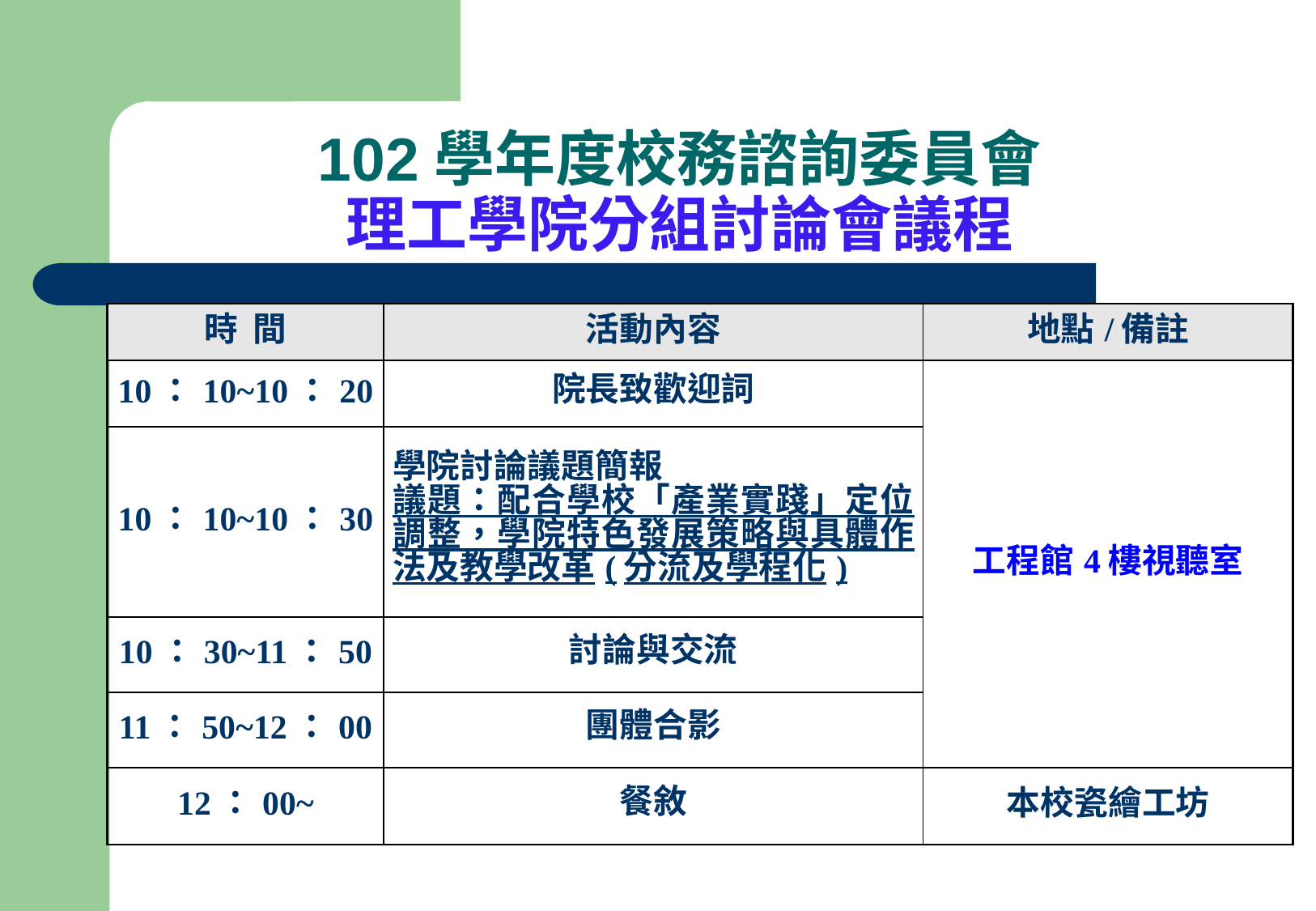

# 102學年度校務諮詢委員會 理工學院分組討論會議程
| 時 間 | 活動內容 | 地點/備註 |
| --- | --- | --- |
| 10：10~10：20 | 院長致歡迎詞 | 工程館4樓視聽室 |
| 10：10~10：30 | 學院討論議題簡報 議題：配合學校「產業實踐」定位調整，學院特色發展策略與具體作法及教學改革(分流及學程化) |  |
| 10：30~11：50 | 討論與交流 |  |
| 11：50~12：00 | 團體合影 |  |
| 12：00~ | 餐敘 | 本校瓷繪工坊 |